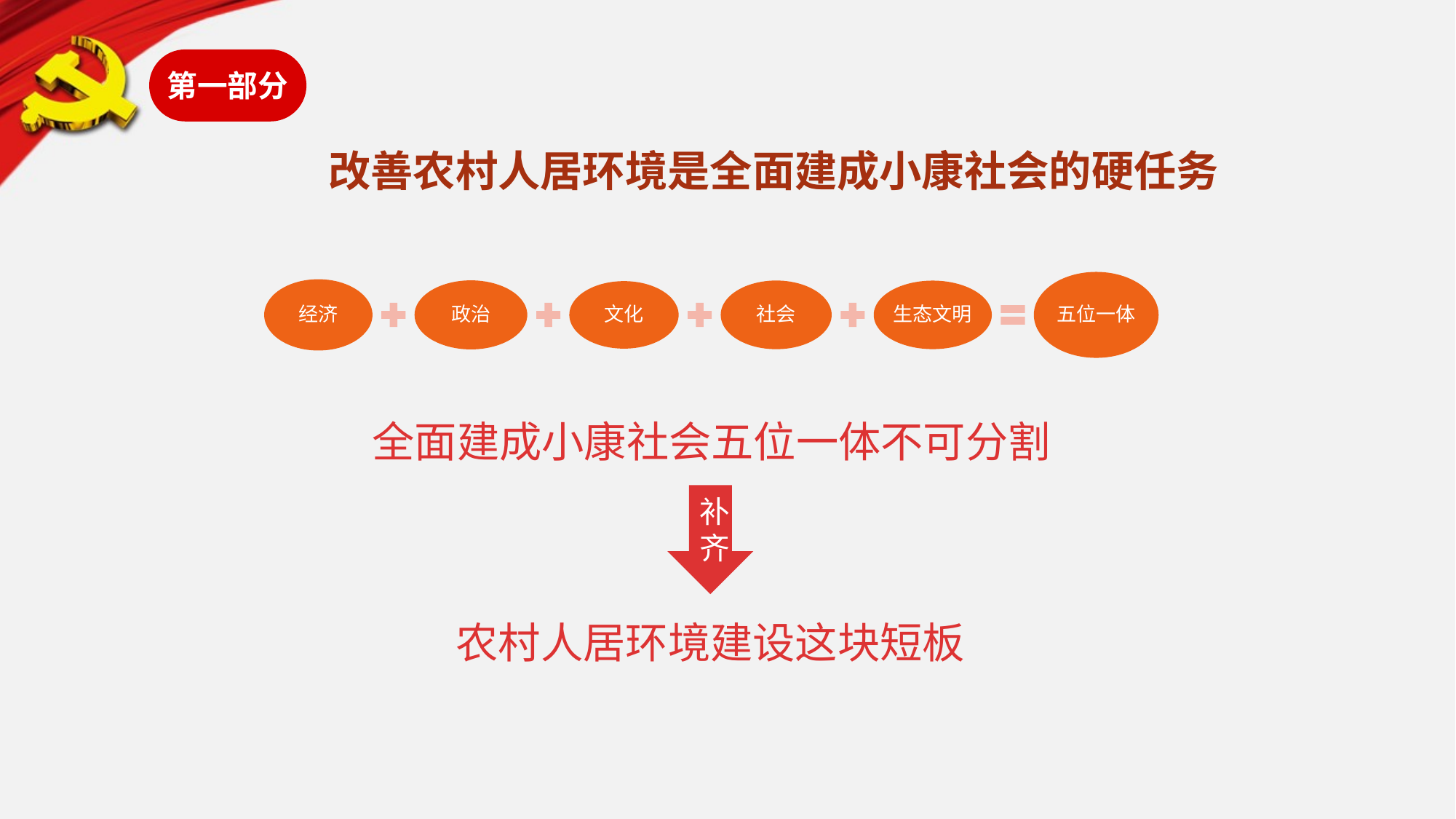

经济

政治

文化

社会

生态文明

五位一体
第一部分
改善农村人居环境是全面建成小康社会的硬任务
全面建成小康社会五位一体不可分割
补齐
农村人居环境建设这块短板